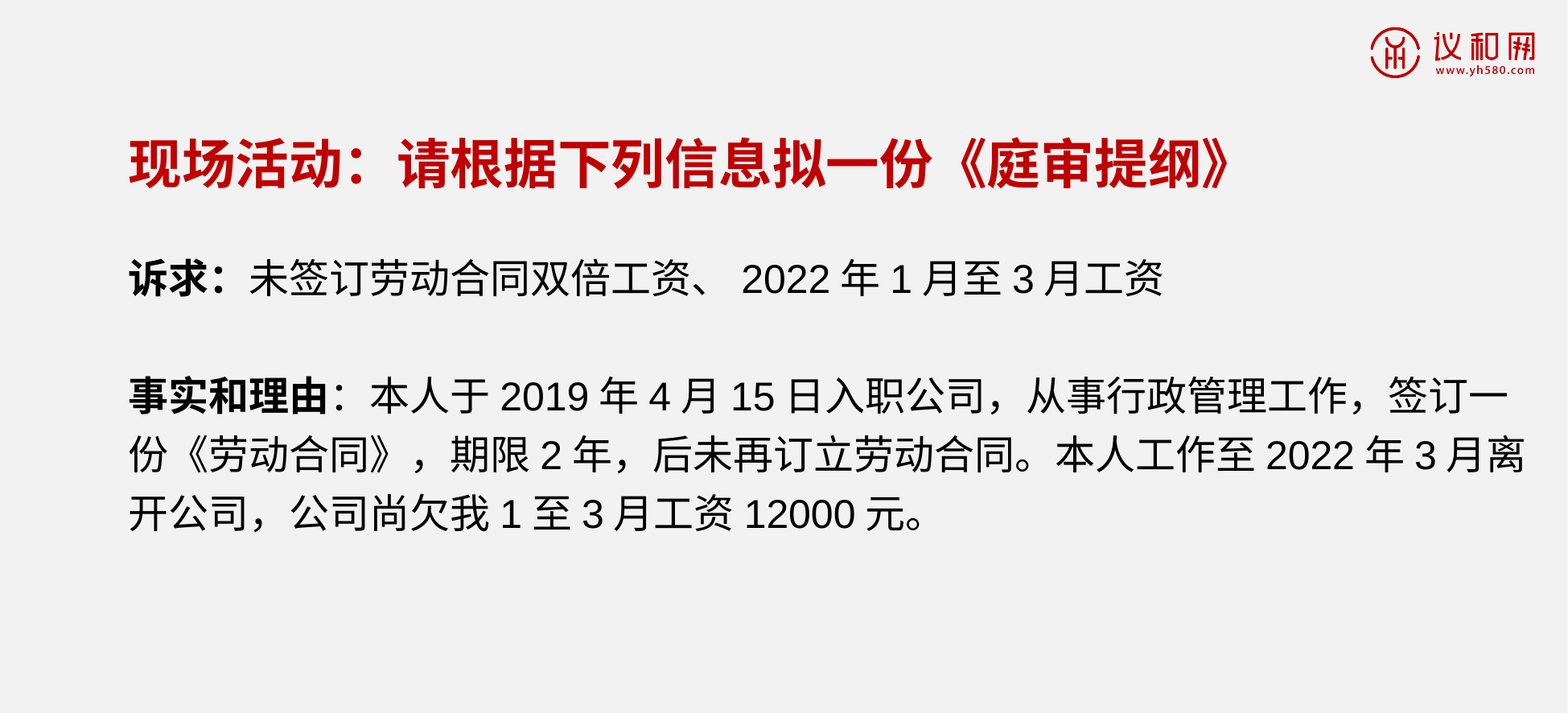

现场活动：请根据下列信息拟一份《庭审提纲》

诉求：未签订劳动合同双倍工资、2022年1月至3月工资

事实和理由：本人于2019年4月15日入职公司，从事行政管理工作，签订一份《劳动合同》，期限2年，后未再订立劳动合同。本人工作至2022年3月离开公司，公司尚欠我1至3月工资12000元。